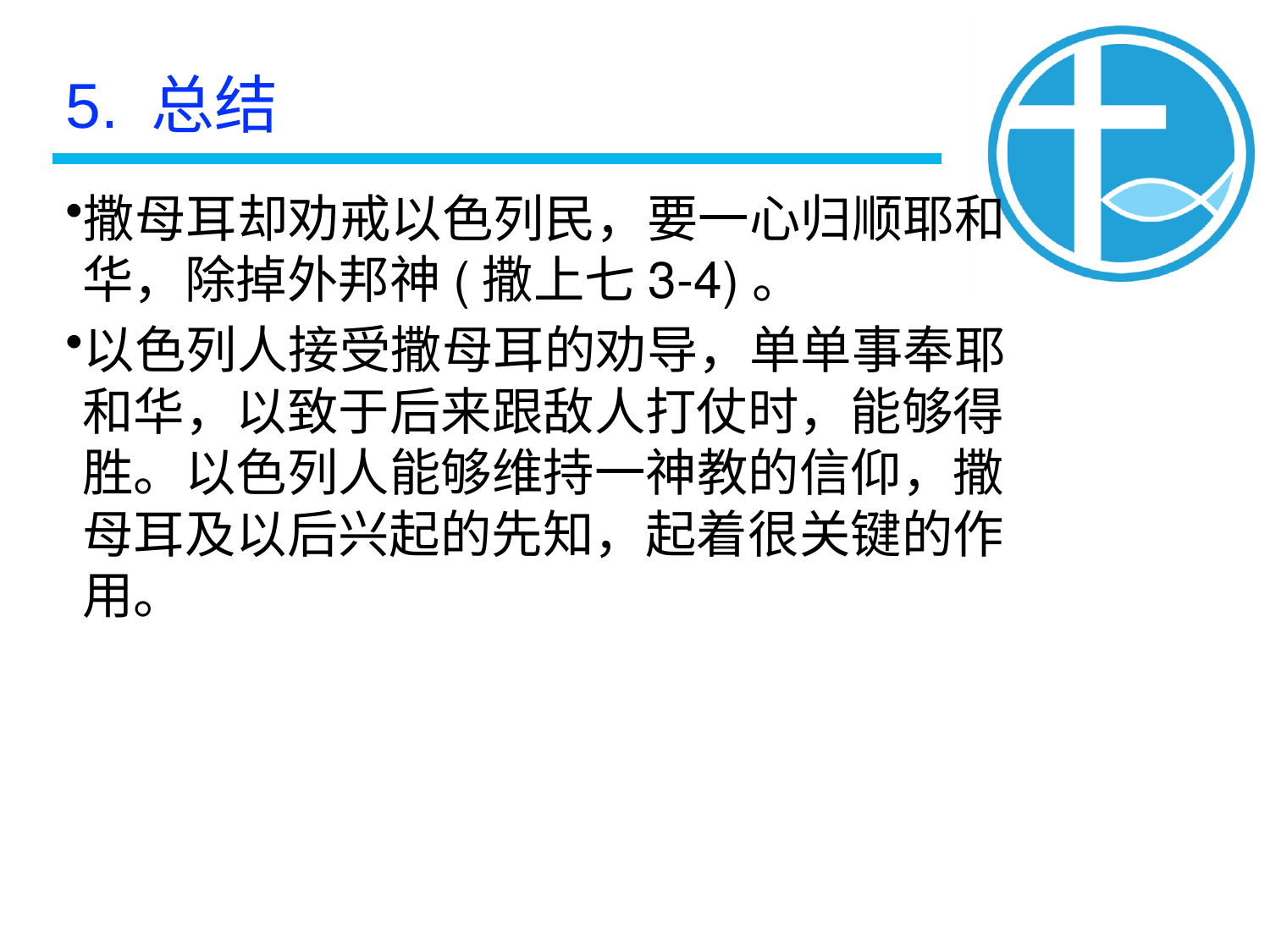

5. 总结
撒母耳却劝戒以色列民，要一心归顺耶和华，除掉外邦神(撒上七3-4)。
以色列人接受撒母耳的劝导，单单事奉耶和华，以致于后来跟敌人打仗时，能够得胜。以色列人能够维持一神教的信仰，撒母耳及以后兴起的先知，起着很关键的作用。